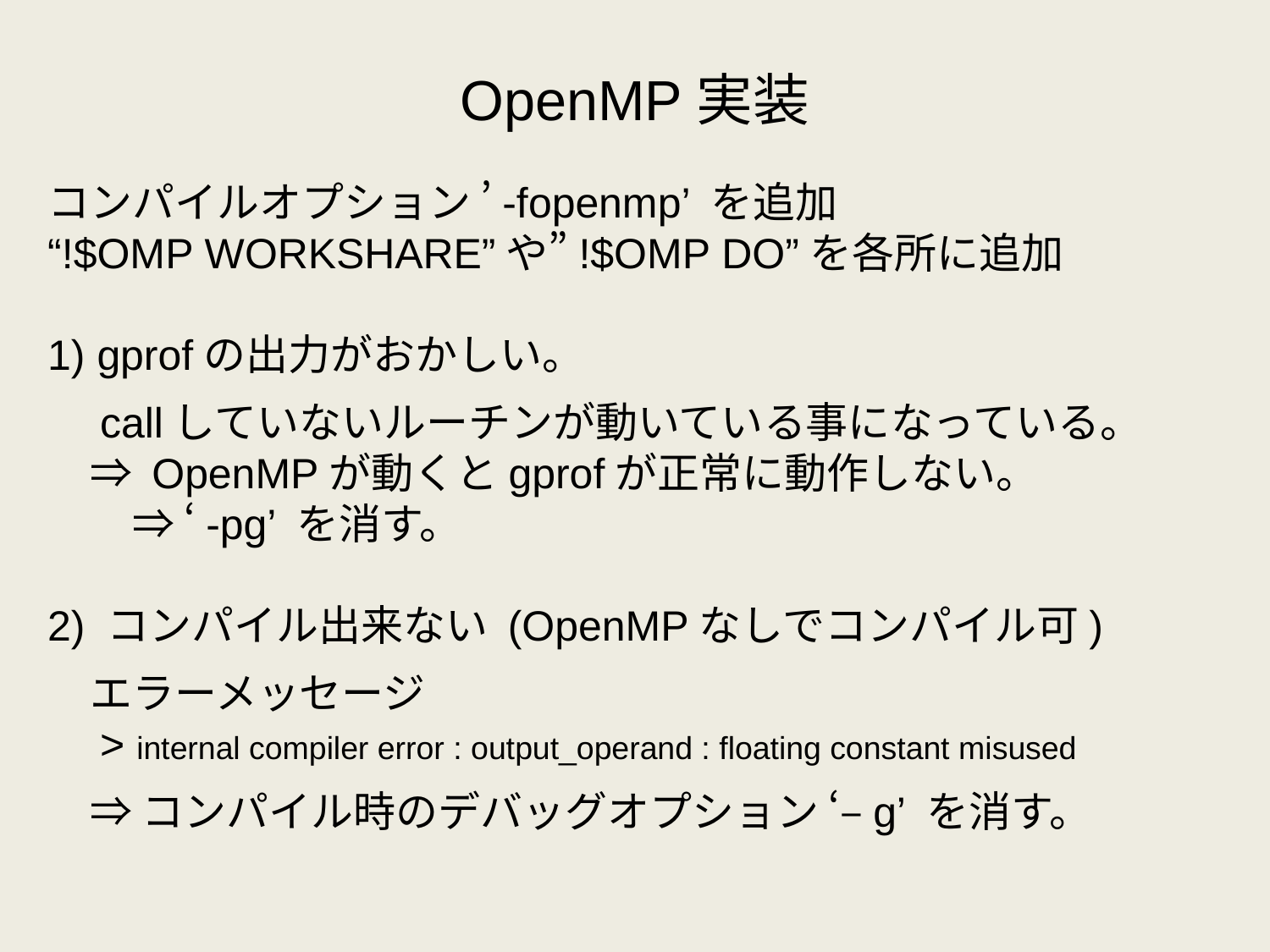

# OpenMP実装
コンパイルオプション ’-fopenmp’ を追加
“!$OMP WORKSHARE”や”!$OMP DO”を各所に追加

1) gprofの出力がおかしい。

　callしていないルーチンが動いている事になっている。
　⇒ OpenMPが動くとgprofが正常に動作しない。
　　⇒ ‘-pg’ を消す。

2) コンパイル出来ない (OpenMPなしでコンパイル可)

　エラーメッセージ
　> internal compiler error : output_operand : floating constant misused

　⇒ コンパイル時のデバッグオプション ‘–g’ を消す。